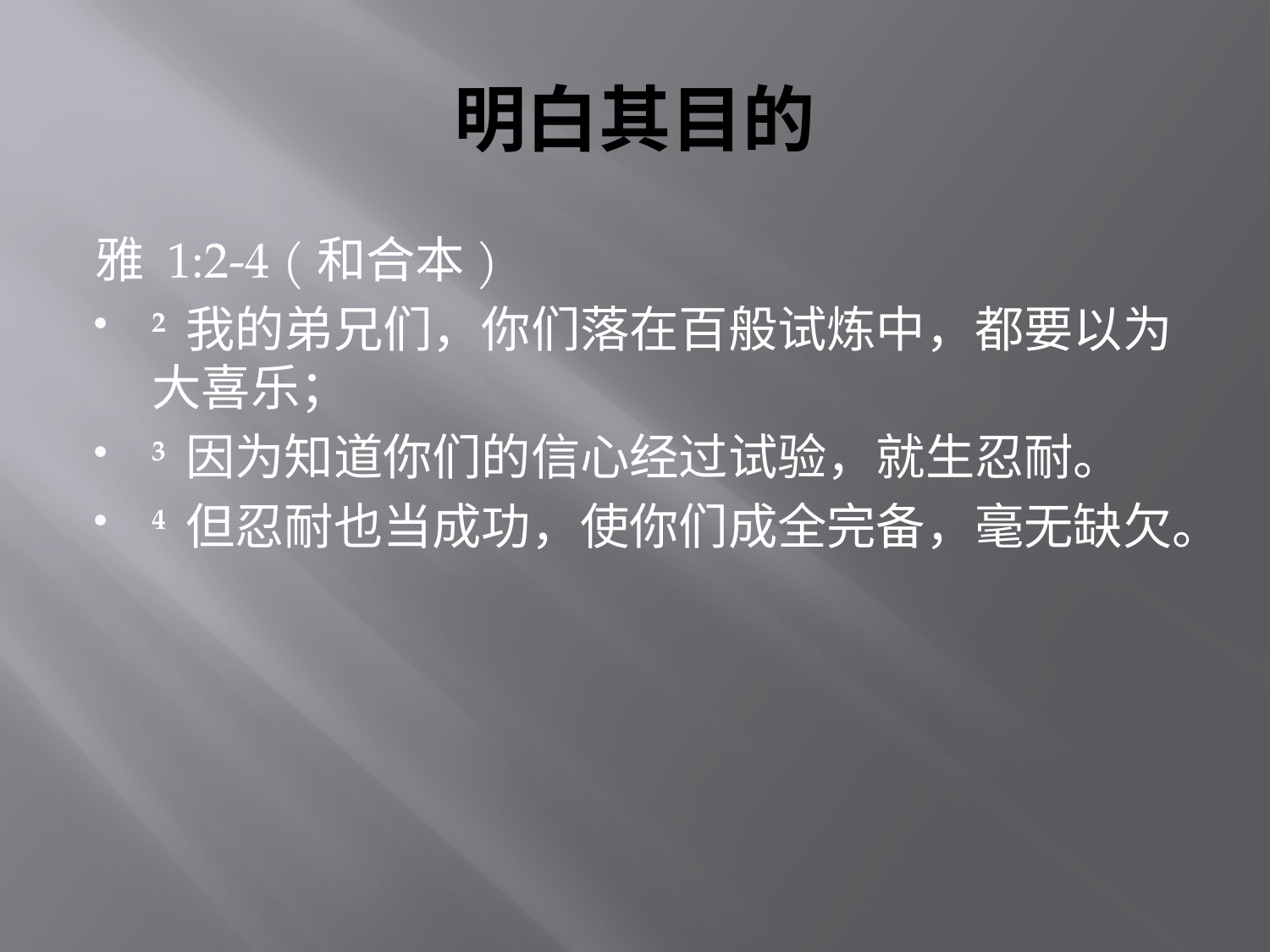

# 明白其目的
雅 1:2-4 (和合本)
2 我的弟兄们，你们落在百般试炼中，都要以为大喜乐；
3 因为知道你们的信心经过试验，就生忍耐。
4 但忍耐也当成功，使你们成全完备，毫无缺欠。